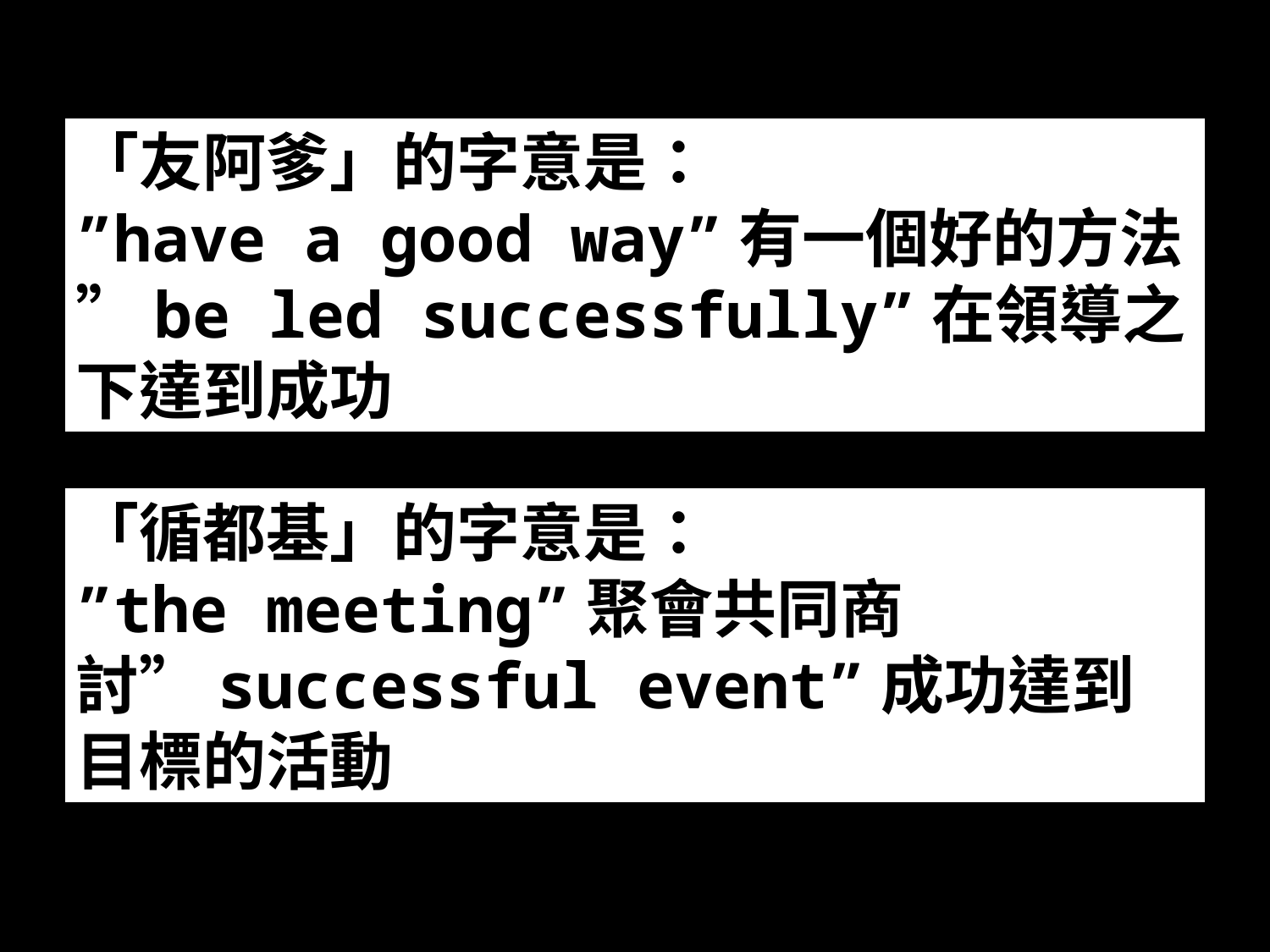

「友阿爹」的字意是：
”have a good way”有一個好的方法”be led successfully”在領導之下達到成功
「循都基」的字意是：
”the meeting”聚會共同商討”successful event”成功達到目標的活動